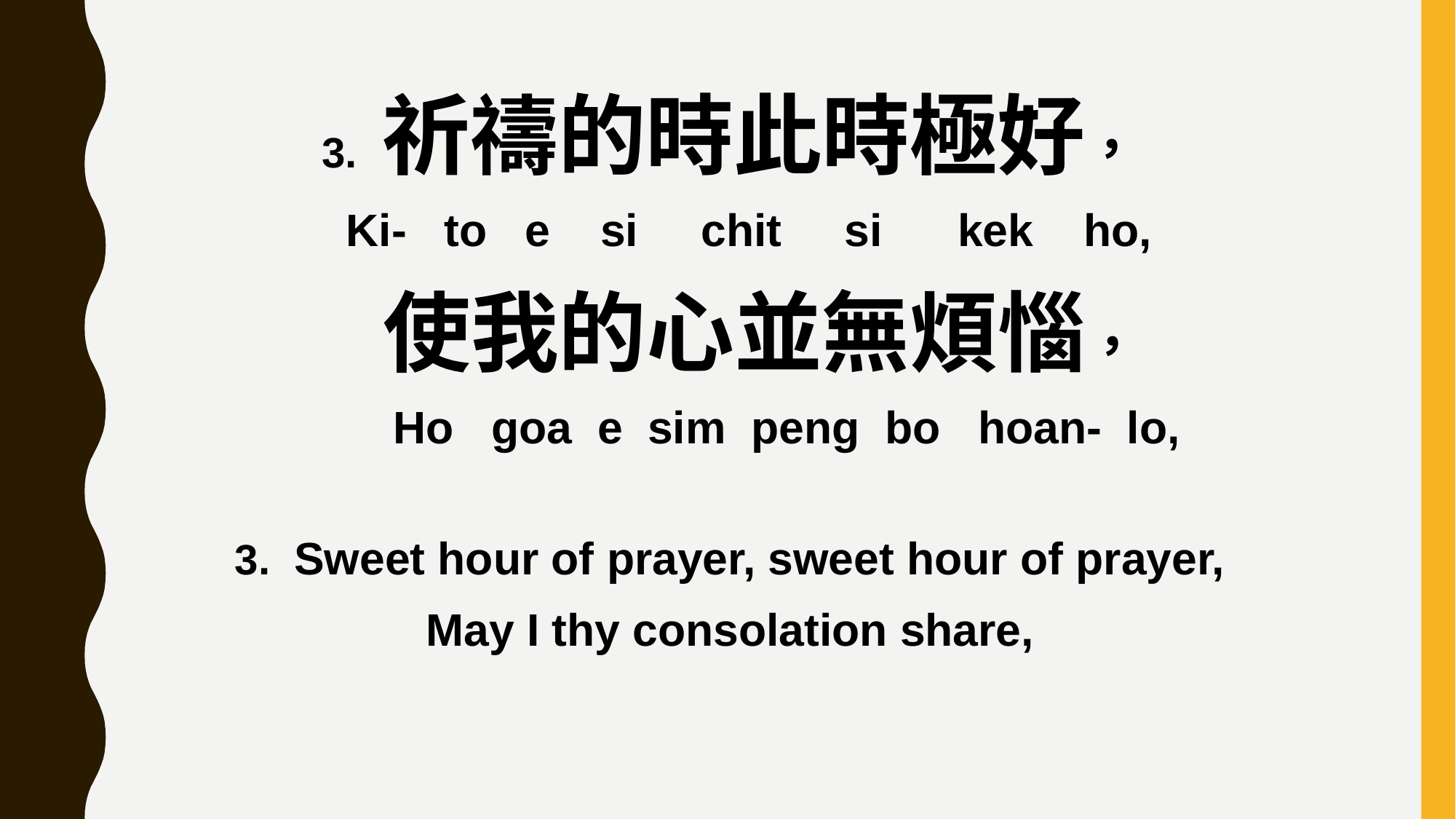

3. 祈禱的時此時極好，
   Ki-   to   e    si     chit     si      kek    ho,
  使我的心並無煩惱，
         Ho   goa  e  sim  peng  bo   hoan-  lo,

3.  Sweet hour of prayer, sweet hour of prayer,
May I thy consolation share,